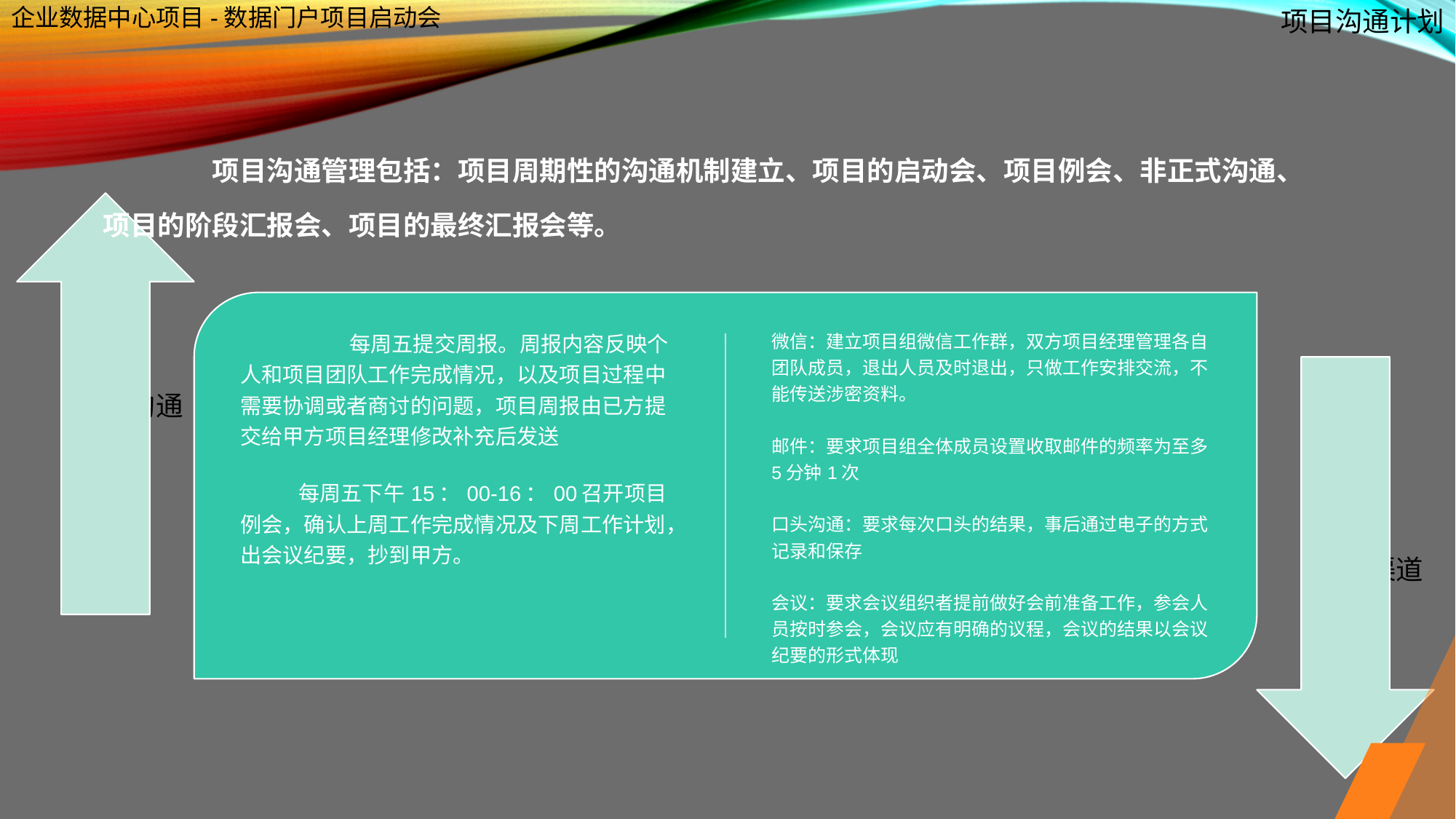

企业数据中心项目-数据门户项目启动会
项目沟通计划
	项目沟通管理包括：项目周期性的沟通机制建立、项目的启动会、项目例会、非正式沟通、
项目的阶段汇报会、项目的最终汇报会等。

定期沟通
	每周五提交周报。周报内容反映个人和项目团队工作完成情况，以及项目过程中需要协调或者商讨的问题，项目周报由已方提交给甲方项目经理修改补充后发送
沟通渠道
微信：建立项目组微信工作群，双方项目经理管理各自团队成员，退出人员及时退出，只做工作安排交流，不能传送涉密资料。
           每周五下午15：00-16：00召开项目例会，确认上周工作完成情况及下周工作计划，出会议纪要，抄到甲方。
邮件：要求项目组全体成员设置收取邮件的频率为至多5分钟1次
口头沟通：要求每次口头的结果，事后通过电子的方式记录和保存
会议：要求会议组织者提前做好会前准备工作，参会人员按时参会，会议应有明确的议程，会议的结果以会议纪要的形式体现